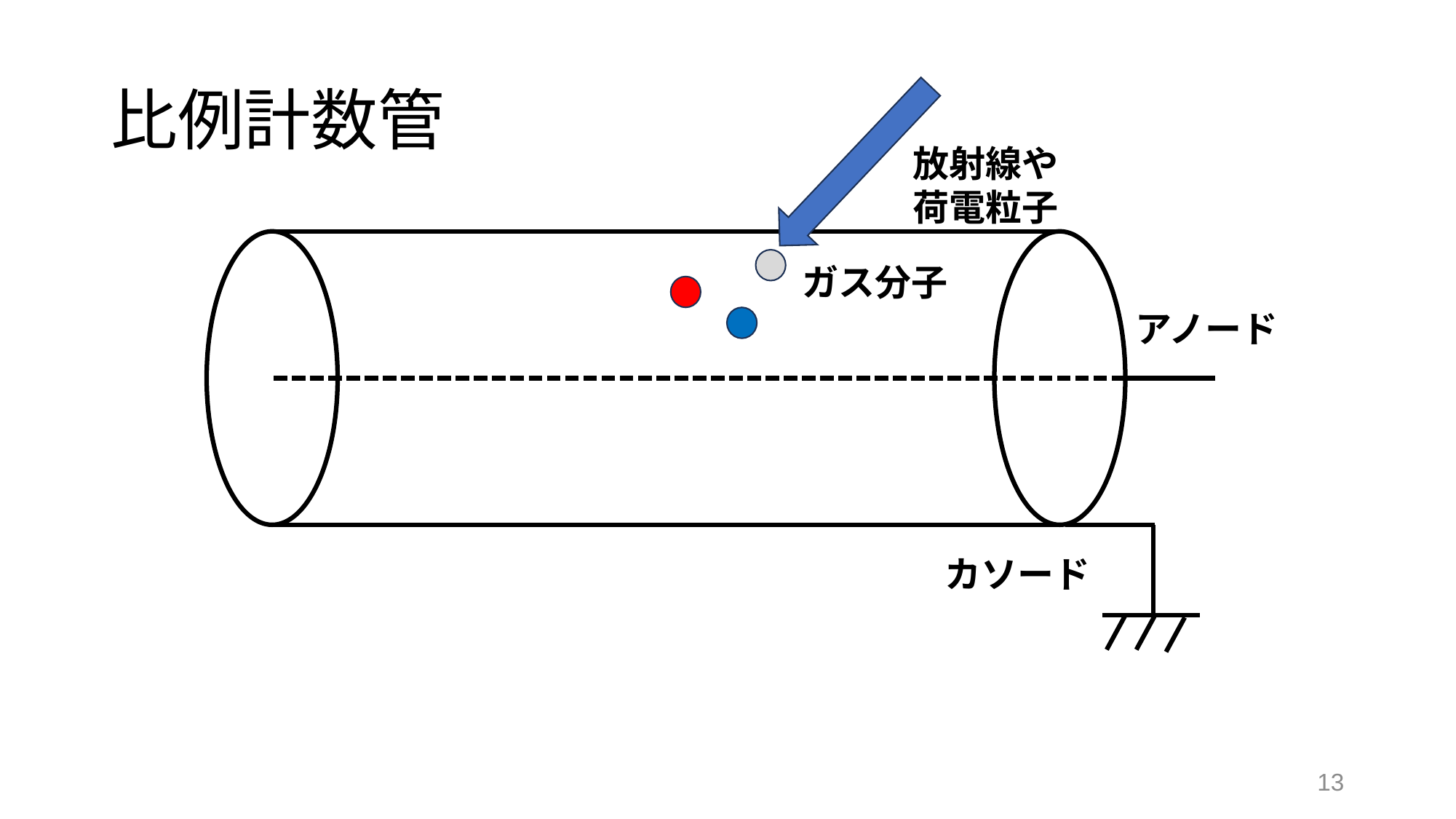

# 比例計数管

放射線や荷電粒子

アノード
カソード

ガス分子

13